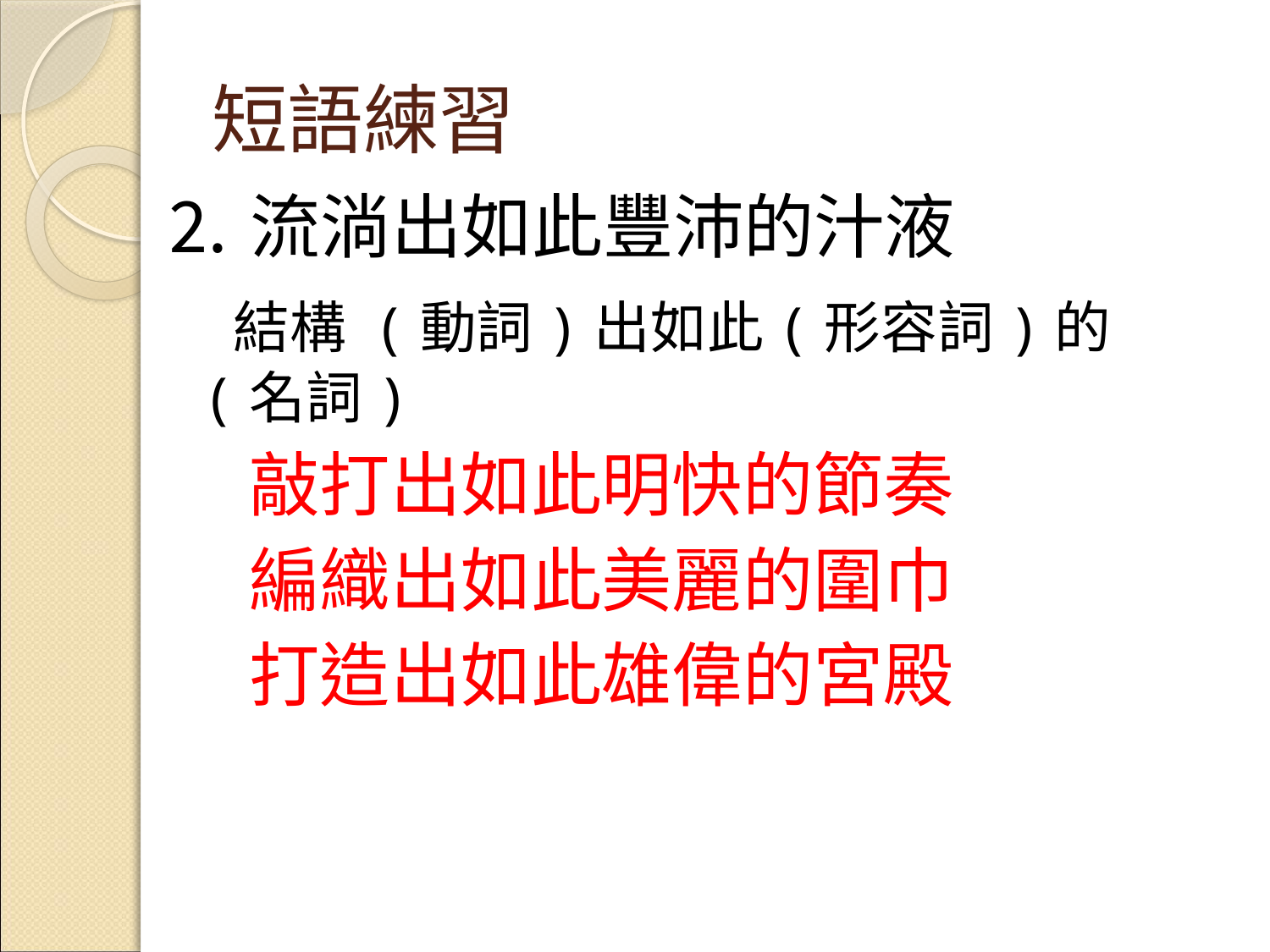

短語練習
⒉流淌出如此豐沛的汁液
　結構 (動詞)出如此(形容詞)的(名詞)
　 敲打出如此明快的節奏
　 編織出如此美麗的圍巾
　 打造出如此雄偉的宮殿